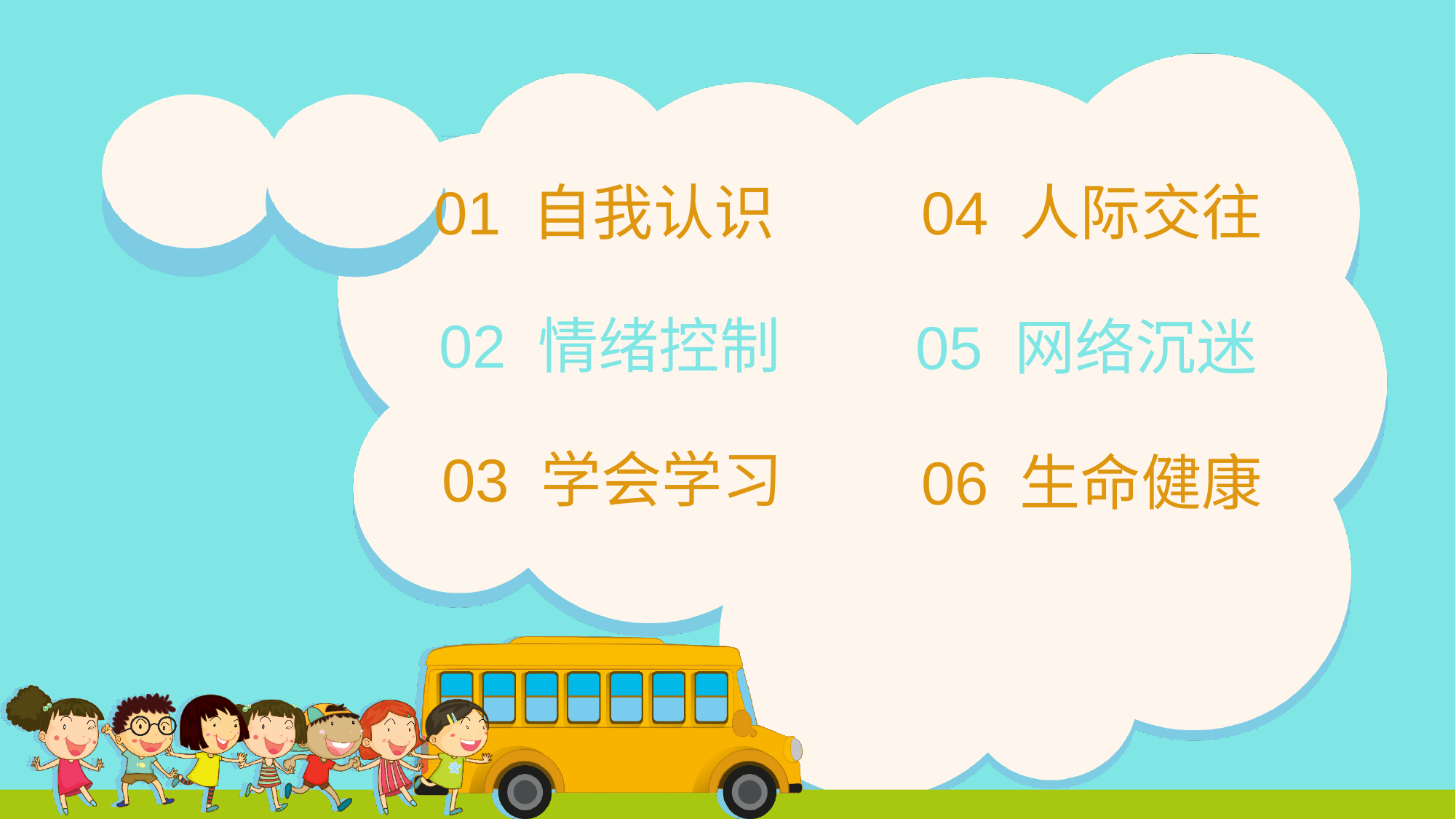

01 自我认识
04 人际交往
02 情绪控制
05 网络沉迷
03 学会学习
06 生命健康